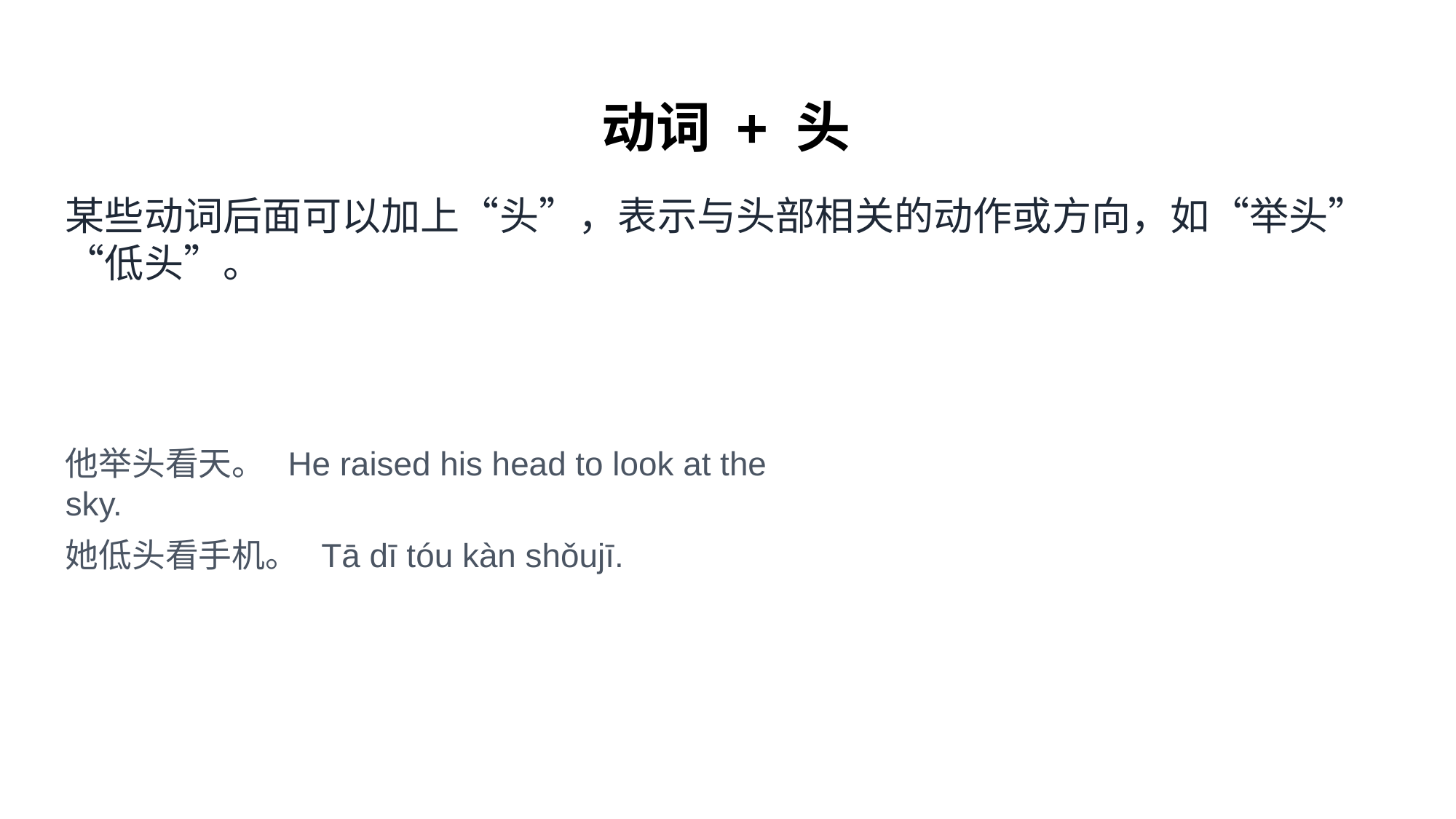

动词 + 头
某些动词后面可以加上“头”，表示与头部相关的动作或方向，如“举头”“低头”。
他举头看天。  He raised his head to look at the
sky.
她低头看手机。  Tā dī tóu kàn shǒujī.